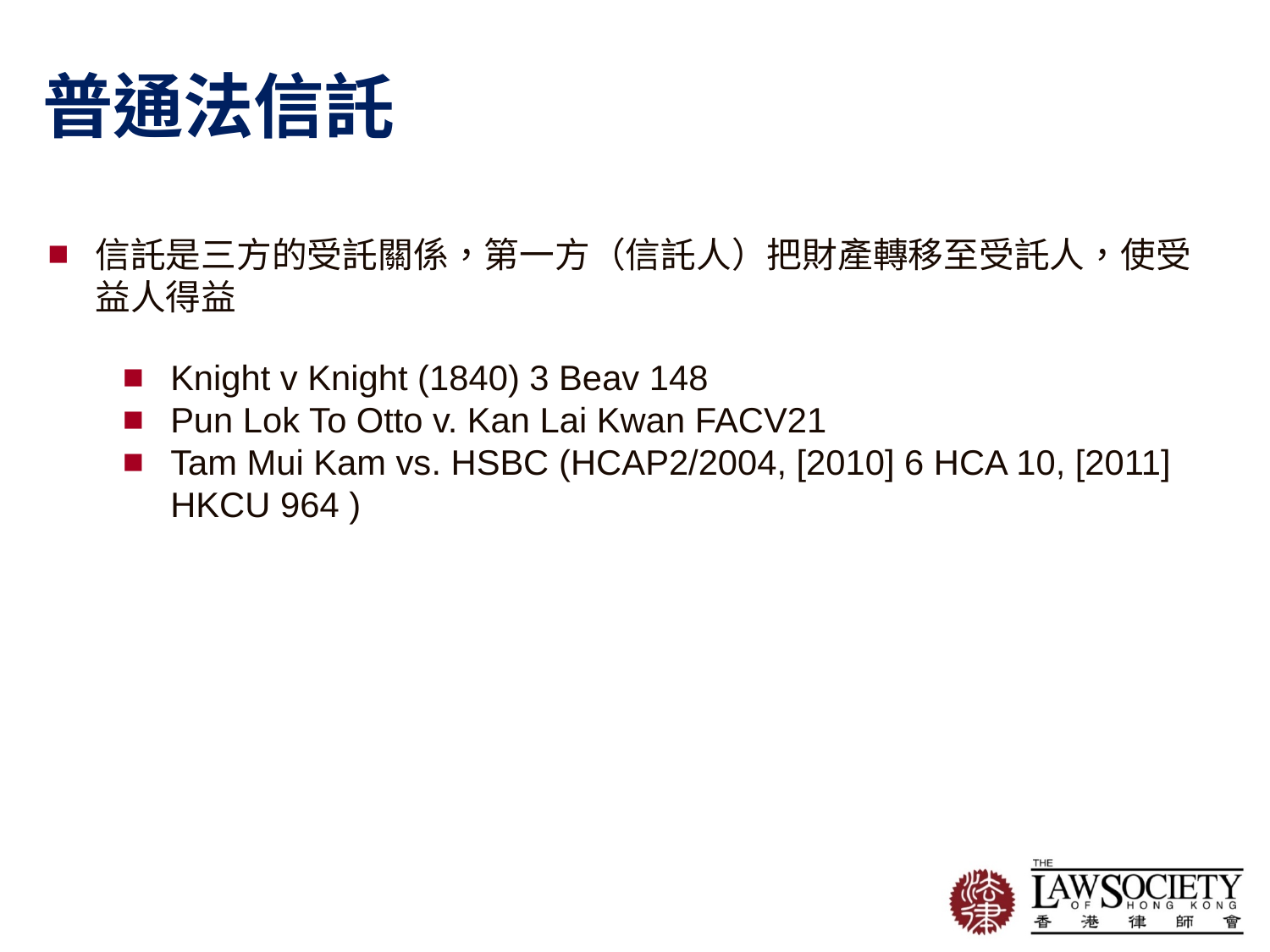

普通法信託
信託是三方的受託關係，第一方（信託人）把財產轉移至受託人，使受益人得益

Knight v Knight (1840) 3 Beav 148
Pun Lok To Otto v. Kan Lai Kwan FACV21
Tam Mui Kam vs. HSBC (HCAP2/2004, [2010] 6 HCA 10, [2011] HKCU 964 )